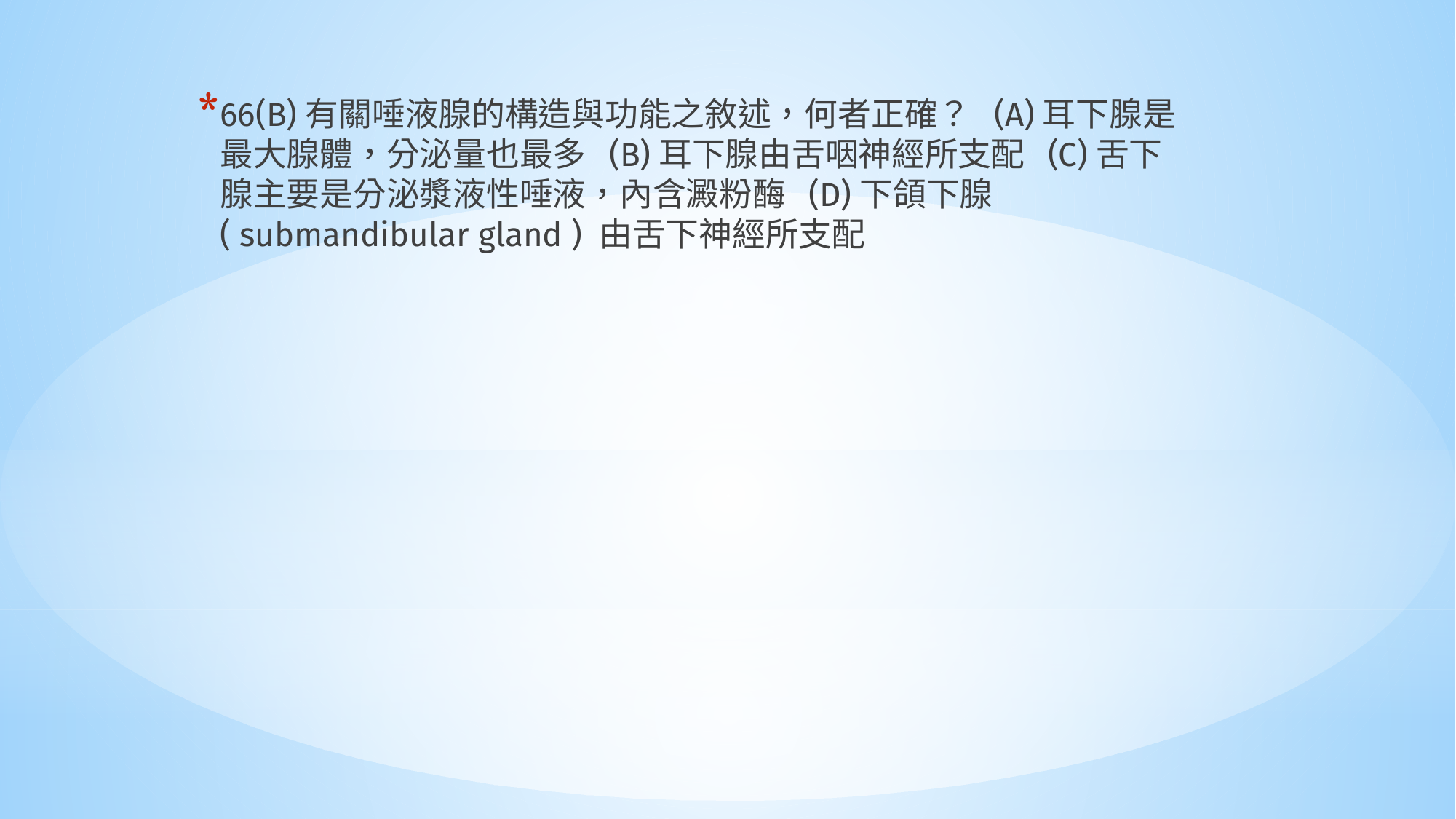

66(B)有關唾液腺的構造與功能之敘述，何者正確？  (A)耳下腺是最大腺體，分泌量也最多  (B)耳下腺由舌咽神經所支配  (C)舌下腺主要是分泌漿液性唾液，內含澱粉酶  (D)下頜下腺 ( submandibular gland ) 由舌下神經所支配
#